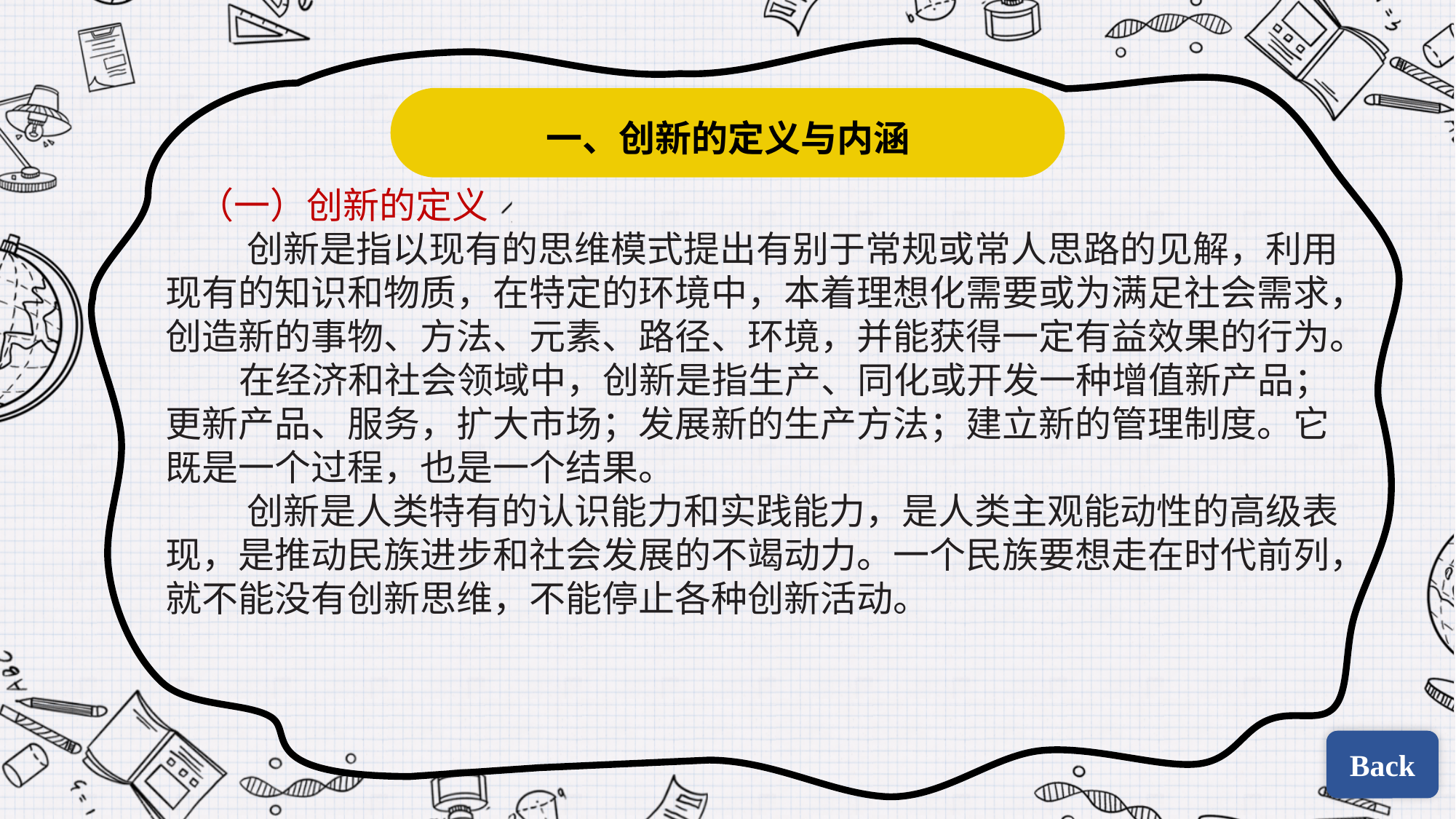

一、创新的定义与内涵
（一）创新的定义
     创新是指以现有的思维模式提出有别于常规或常人思路的见解，利用现有的知识和物质，在特定的环境中，本着理想化需要或为满足社会需求，创造新的事物、方法、元素、路径、环境，并能获得一定有益效果的行为。
    在经济和社会领域中，创新是指生产、同化或开发一种增值新产品；更新产品、服务，扩大市场；发展新的生产方法；建立新的管理制度。它既是一个过程，也是一个结果。
     创新是人类特有的认识能力和实践能力，是人类主观能动性的高级表现，是推动民族进步和社会发展的不竭动力。一个民族要想走在时代前列，就不能没有创新思维，不能停止各种创新活动。

Back